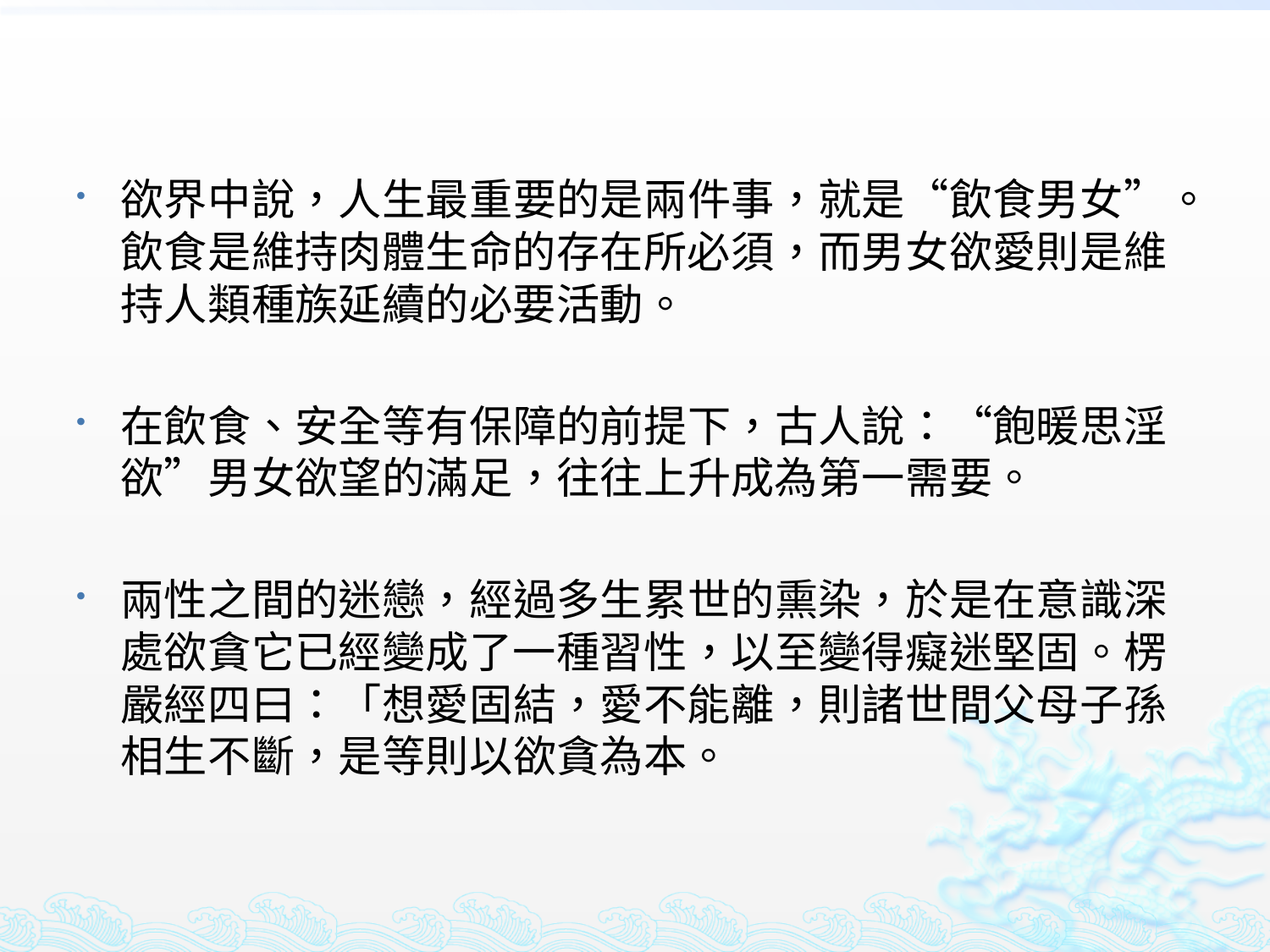

欲界中說，人生最重要的是兩件事，就是“飲食男女”。飲食是維持肉體生命的存在所必須，而男女欲愛則是維持人類種族延續的必要活動。

在飲食、安全等有保障的前提下，古人說：“飽暖思淫欲”男女欲望的滿足，往往上升成為第一需要。

兩性之間的迷戀，經過多生累世的熏染，於是在意識深處欲貪它已經變成了一種習性，以至變得癡迷堅固。楞嚴經四曰：「想愛固結，愛不能離，則諸世間父母子孫相生不斷，是等則以欲貪為本。